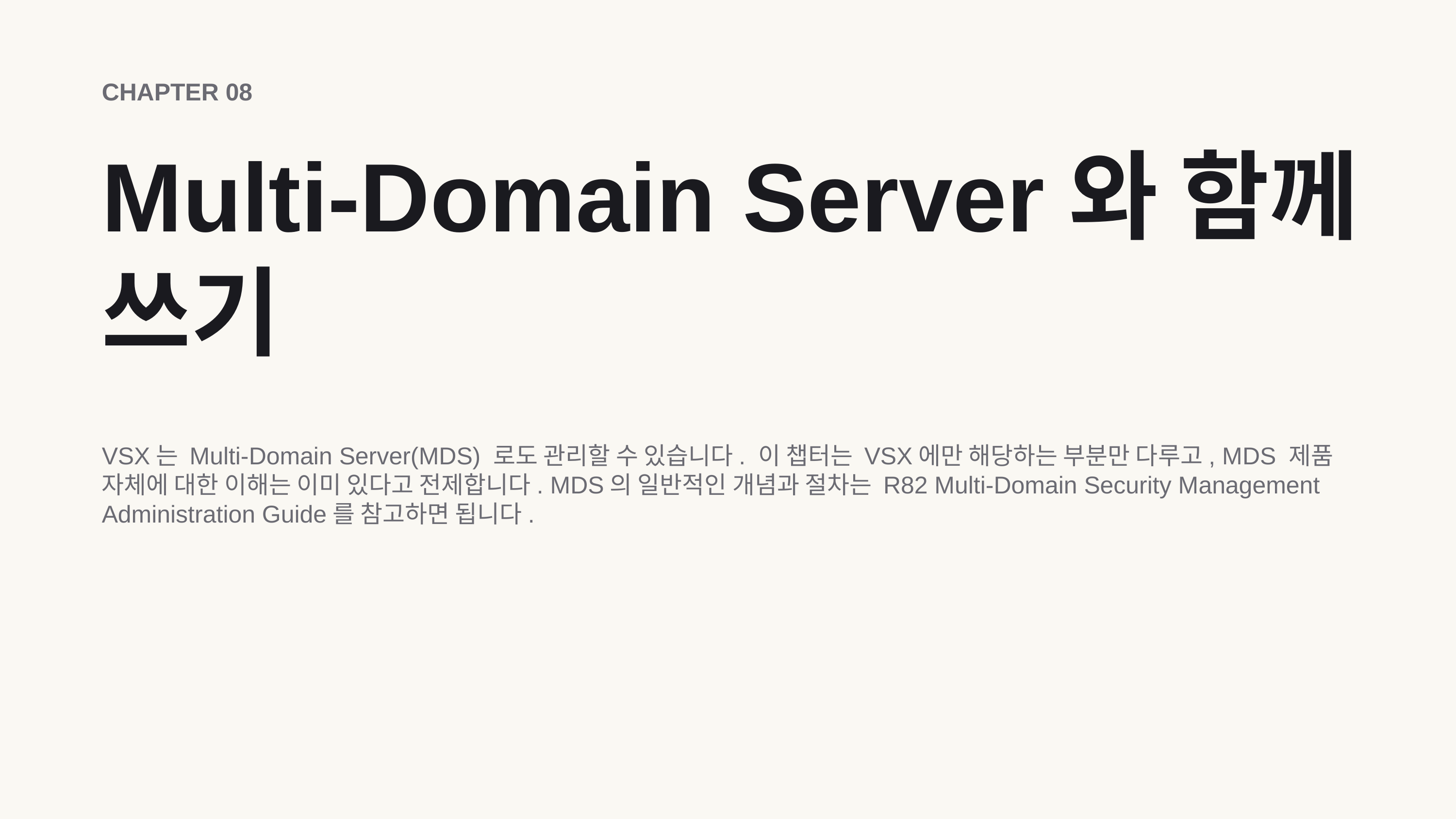

CHAPTER 08
Multi-Domain Server와 함께 쓰기
VSX는 Multi-Domain Server(MDS) 로도 관리할 수 있습니다. 이 챕터는 VSX에만 해당하는 부분만 다루고, MDS 제품 자체에 대한 이해는 이미 있다고 전제합니다. MDS의 일반적인 개념과 절차는 R82 Multi-Domain Security Management Administration Guide를 참고하면 됩니다.